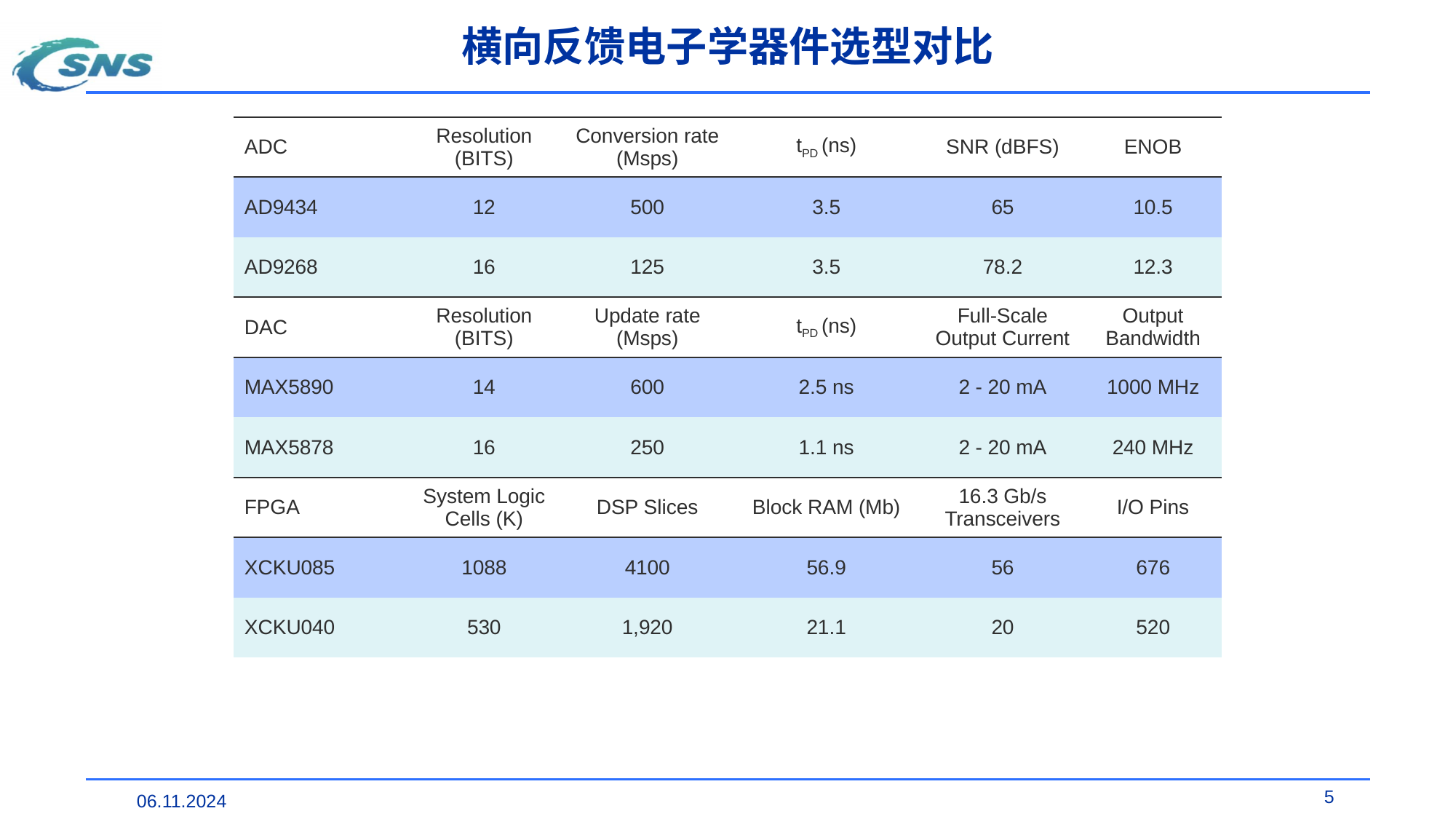

# 横向反馈电子学器件选型对比

| ADC | Resolution (BITS) | Conversion rate (Msps) | tPD (ns) | SNR (dBFS) | ENOB |
| --- | --- | --- | --- | --- | --- |
| AD9434 | 12 | 500 | 3.5 | 65 | 10.5 |
| AD9268 | 16 | 125 | 3.5 | 78.2 | 12.3 |
| DAC | Resolution (BITS) | Update rate (Msps) | tPD (ns) | Full-Scale Output Current | Output Bandwidth |
| MAX5890 | 14 | 600 | 2.5 ns | 2 - 20 mA | 1000 MHz |
| MAX5878 | 16 | 250 | 1.1 ns | 2 - 20 mA | 240 MHz |
| FPGA | System Logic Cells (K) | DSP Slices | Block RAM (Mb) | 16.3 Gb/s Transceivers | I/O Pins |
| XCKU085 | 1088 | 4100 | 56.9 | 56 | 676 |
| XCKU040 | 530 | 1,920 | 21.1 | 20 | 520 |
5
06.11.2024